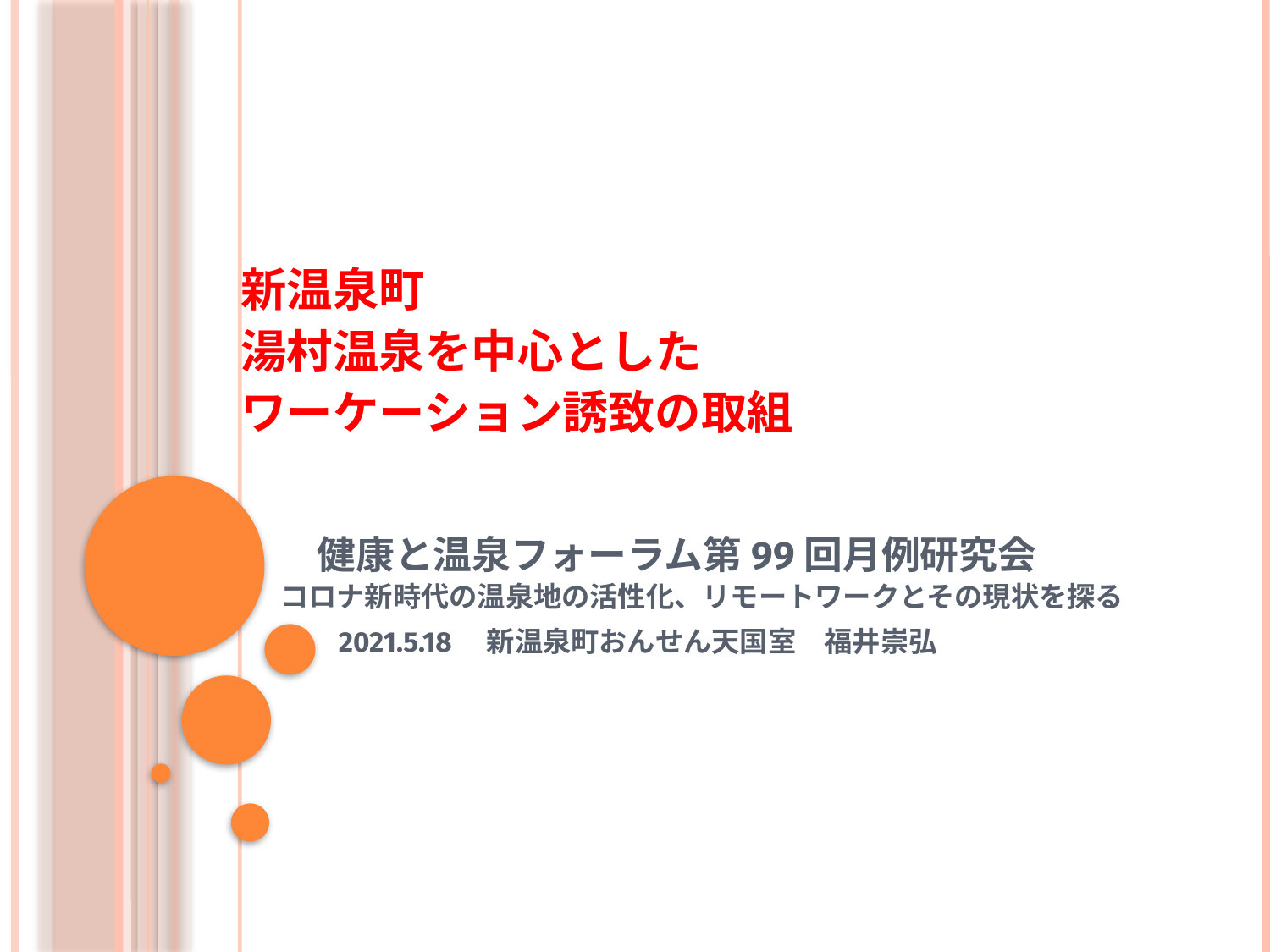

新温泉町
湯村温泉を中心とした
ワーケーション誘致の取組

# 健康と温泉フォーラム第99回月例研究会 コロナ新時代の温泉地の活性化、リモートワークとその現状を探る 　  2021.5.18　新温泉町おんせん天国室　福井崇弘